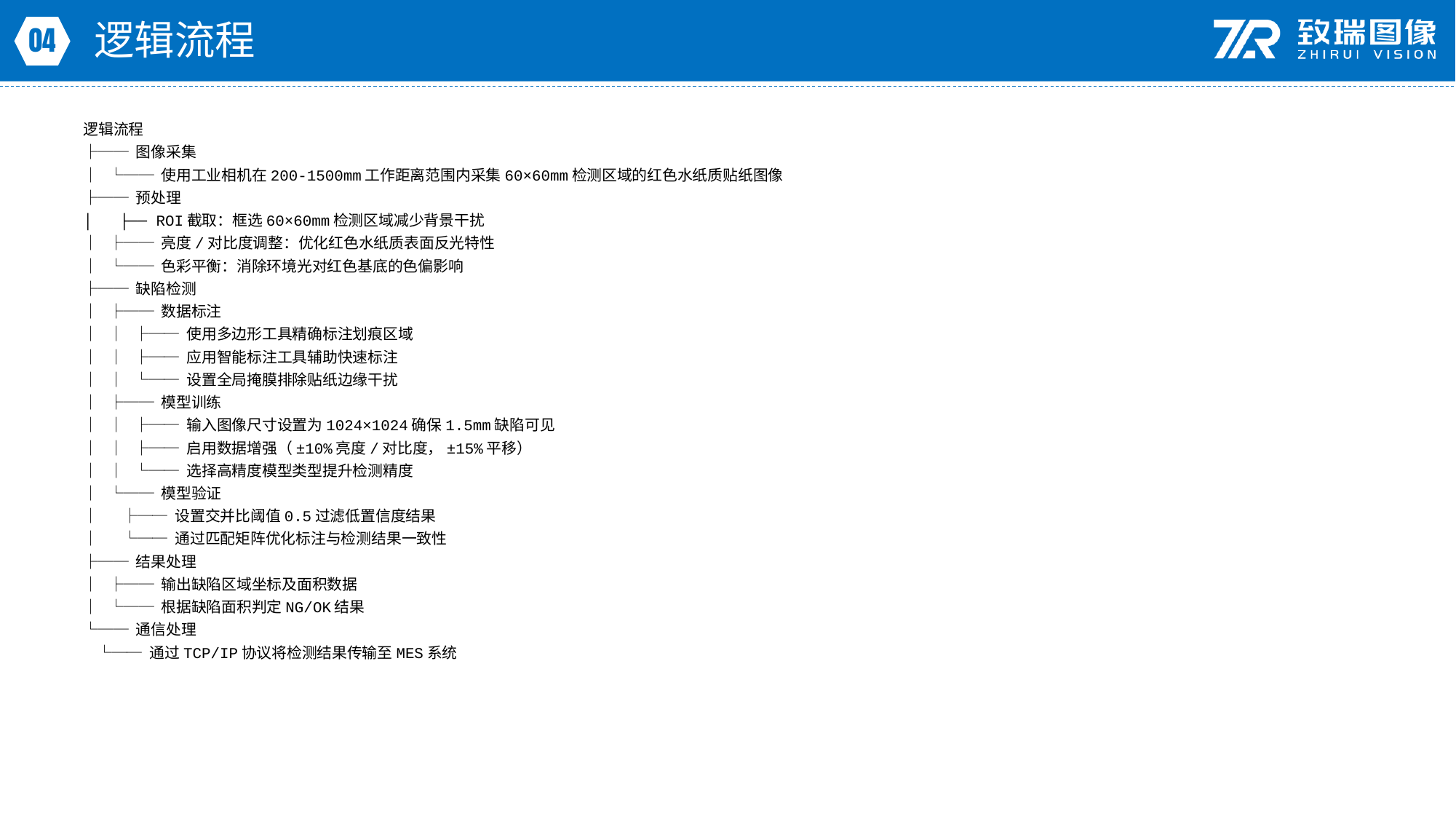

逻辑流程
04

逻辑流程
├── 图像采集
│   └── 使用工业相机在200-1500mm工作距离范围内采集60×60mm检测区域的红色水纸质贴纸图像
├── 预处理
│   ├── ROI截取：框选60×60mm检测区域减少背景干扰
│   ├── 亮度/对比度调整：优化红色水纸质表面反光特性
│   └── 色彩平衡：消除环境光对红色基底的色偏影响
├── 缺陷检测
│   ├── 数据标注
│   │   ├── 使用多边形工具精确标注划痕区域
│   │   ├── 应用智能标注工具辅助快速标注
│   │   └── 设置全局掩膜排除贴纸边缘干扰
│   ├── 模型训练
│   │   ├── 输入图像尺寸设置为1024×1024确保1.5mm缺陷可见
│   │   ├── 启用数据增强（±10%亮度/对比度，±15%平移）
│   │   └── 选择高精度模型类型提升检测精度
│   └── 模型验证
│       ├── 设置交并比阈值0.5过滤低置信度结果
│       └── 通过匹配矩阵优化标注与检测结果一致性
├── 结果处理
│   ├── 输出缺陷区域坐标及面积数据
│   └── 根据缺陷面积判定NG/OK结果
└── 通信处理
    └── 通过TCP/IP协议将检测结果传输至MES系统